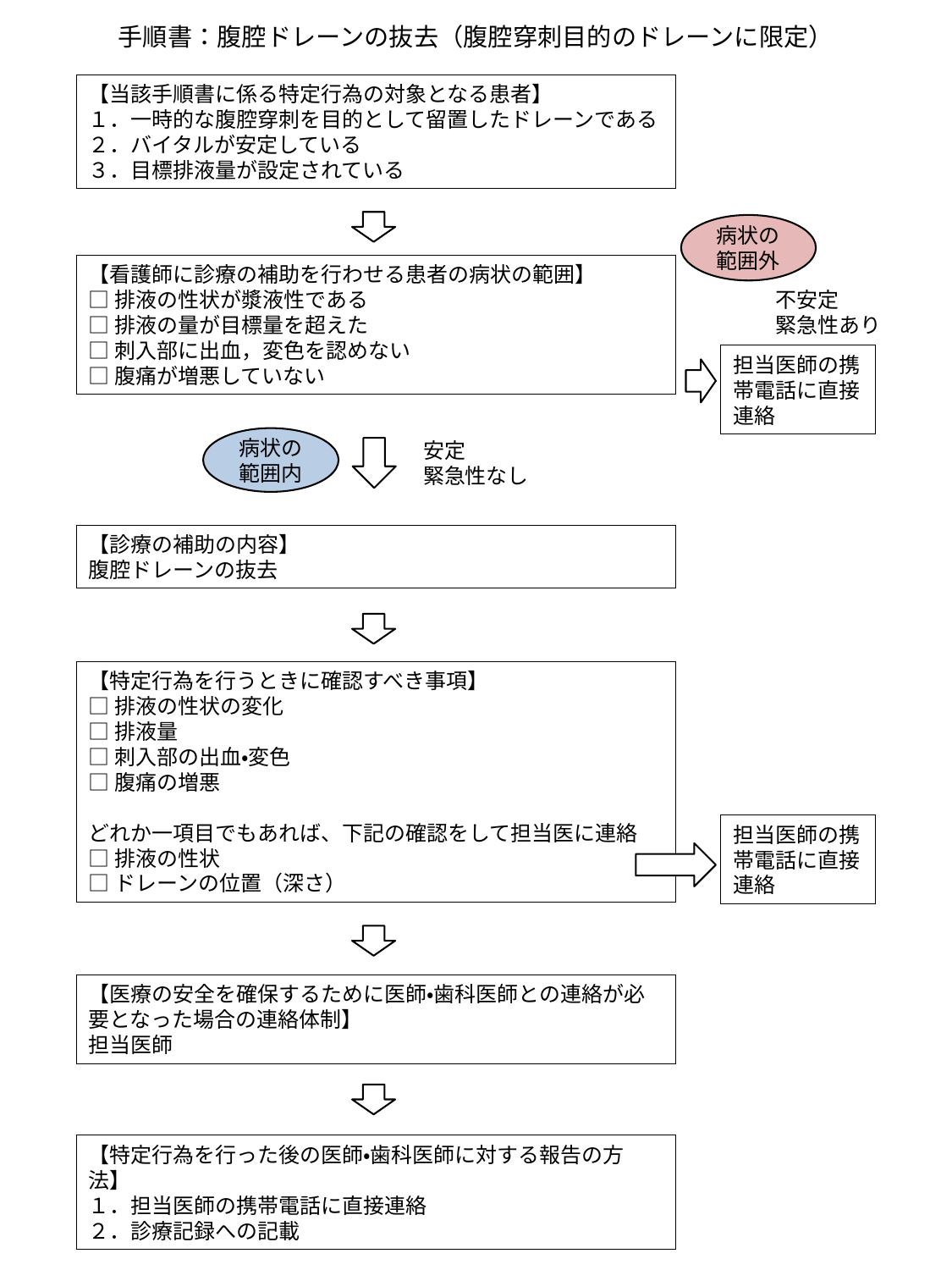

手順書：腹腔ドレーンの抜去（腹腔穿刺目的のドレーンに限定）
【当該手順書に係る特定行為の対象となる患者】
１．一時的な腹腔穿刺を目的として留置したドレーンである
２．バイタルが安定している
３．目標排液量が設定されている

病状の
範囲外
【看護師に診療の補助を行わせる患者の病状の範囲】
□排液の性状が漿液性である
□排液の量が目標量を超えた
□刺入部に出血，変色を認めない
□腹痛が増悪していない
不安定
緊急性あり
担当医師の携帯電話に直接連絡

病状の
範囲内
安定
緊急性なし

【診療の補助の内容】
腹腔ドレーンの抜去

【特定行為を行うときに確認すべき事項】
□排液の性状の変化
□排液量
□刺入部の出血・変色
□腹痛の増悪

どれか一項目でもあれば、下記の確認をして担当医に連絡
□排液の性状
□ドレーンの位置（深さ）
担当医師の携帯電話に直接連絡

【医療の安全を確保するために医師・歯科医師との連絡が必要となった場合の連絡体制】
担当医師

【特定行為を行った後の医師・歯科医師に対する報告の方法】
１．担当医師の携帯電話に直接連絡
２．診療記録への記載